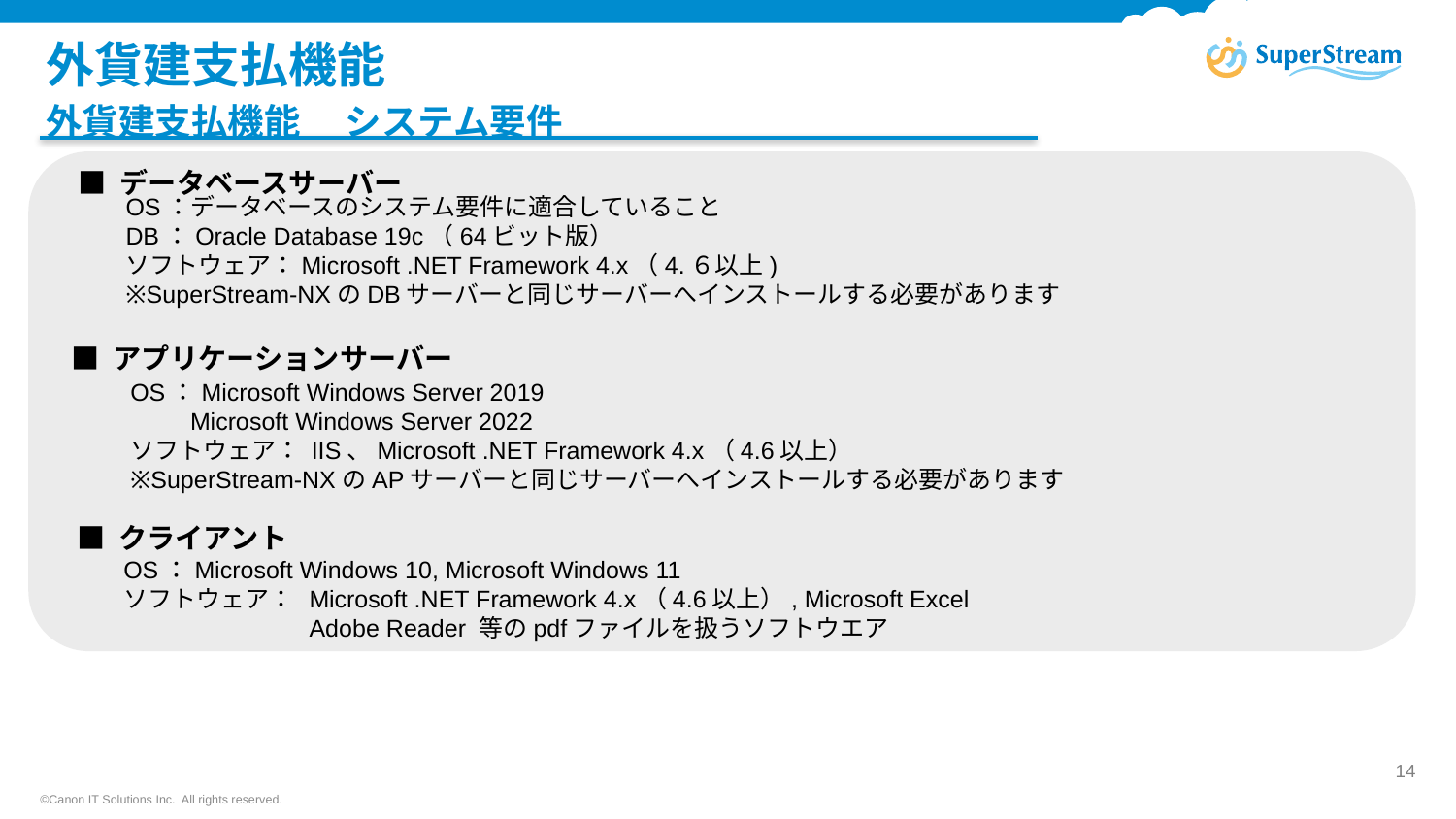

# 外貨建支払機能
外貨建支払機能 　システム要件

■ データベースサーバー
OS：データベースのシステム要件に適合していること
DB：Oracle Database 19c（64ビット版）
ソフトウェア：Microsoft .NET Framework 4.x（4.６以上)
※SuperStream-NXのDBサーバーと同じサーバーへインストールする必要があります
■ アプリケーションサーバー
OS：Microsoft Windows Server 2019
　　 Microsoft Windows Server 2022
ソフトウェア： IIS、Microsoft .NET Framework 4.x（4.6以上）
※SuperStream-NXのAPサーバーと同じサーバーへインストールする必要があります

■ クライアント
OS：Microsoft Windows 10, Microsoft Windows 11
ソフトウェア： 	Microsoft .NET Framework 4.x（4.6以上）, Microsoft Excel
                     	Adobe Reader 等のpdfファイルを扱うソフトウエア
14
©Canon IT Solutions Inc.  All rights reserved.